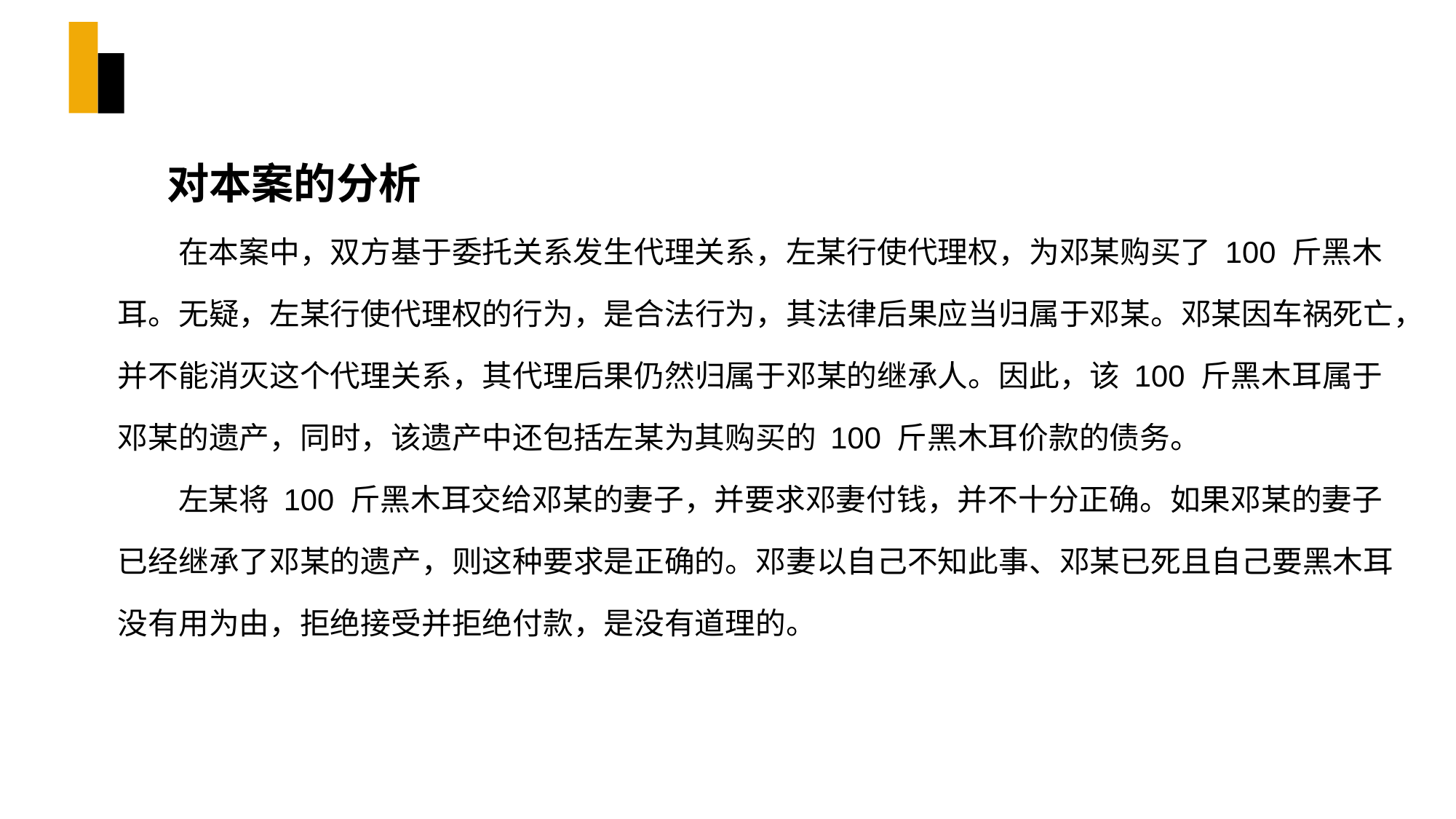

对本案的分析
在本案中，双方基于委托关系发生代理关系，左某行使代理权，为邓某购买了 100 斤黑木耳。无疑，左某行使代理权的行为，是合法行为，其法律后果应当归属于邓某。邓某因车祸死亡，并不能消灭这个代理关系，其代理后果仍然归属于邓某的继承人。因此，该 100 斤黑木耳属于邓某的遗产，同时，该遗产中还包括左某为其购买的 100 斤黑木耳价款的债务。
左某将 100 斤黑木耳交给邓某的妻子，并要求邓妻付钱，并不十分正确。如果邓某的妻子已经继承了邓某的遗产，则这种要求是正确的。邓妻以自己不知此事、邓某已死且自己要黑木耳没有用为由，拒绝接受并拒绝付款，是没有道理的。